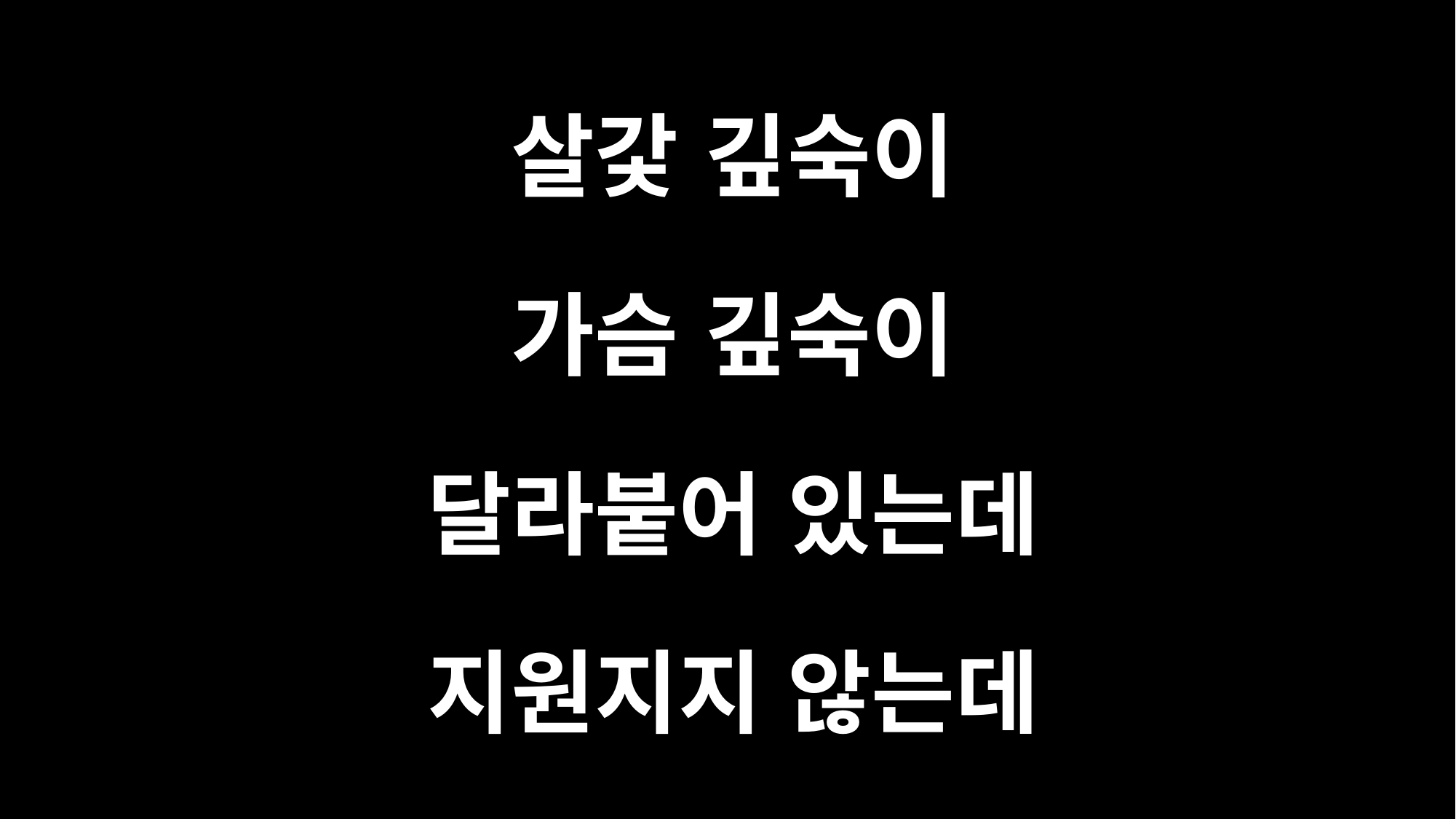

살갗 깊숙이
가슴 깊숙이
달라붙어 있는데
지원지지 않는데